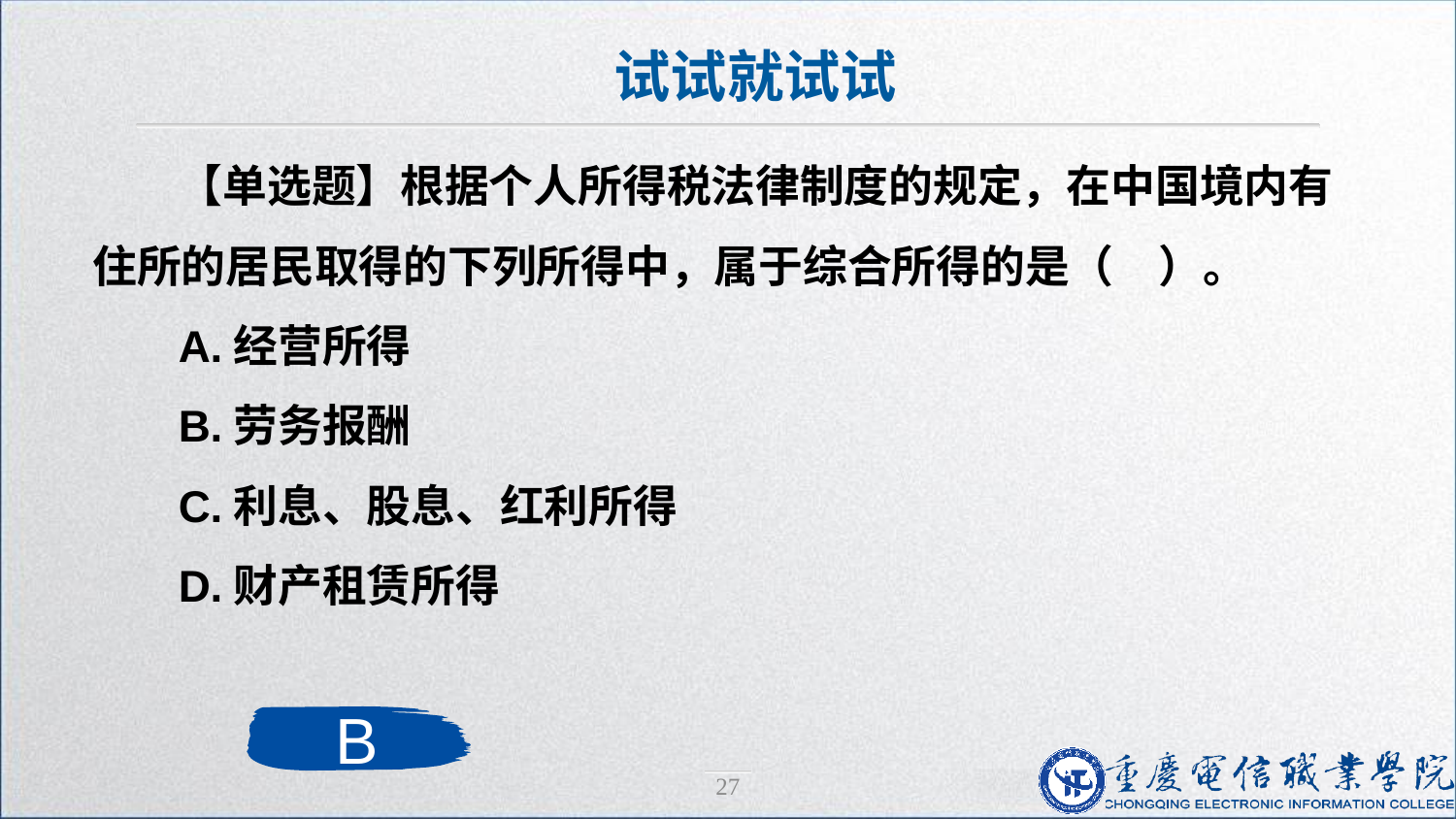

试试就试试
【单选题】根据个人所得税法律制度的规定，在中国境内有住所的居民取得的下列所得中，属于综合所得的是（　）。
A.经营所得
B.劳务报酬
C.利息、股息、红利所得
D.财产租赁所得

B
27